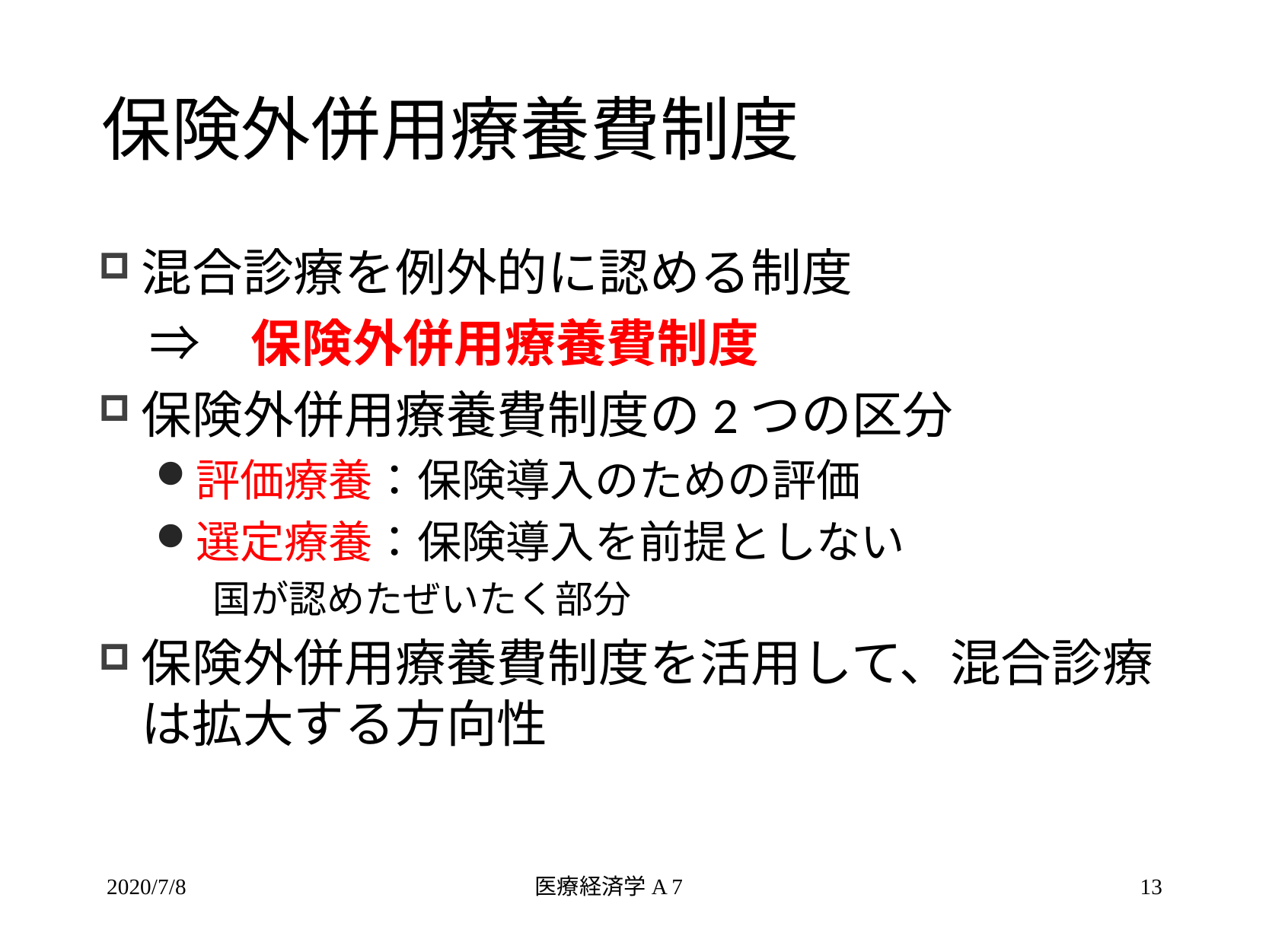

# 保険外併用療養費制度
混合診療を例外的に認める制度
　⇒　保険外併用療養費制度
保険外併用療養費制度の2つの区分
評価療養：保険導入のための評価
選定療養：保険導入を前提としない
国が認めたぜいたく部分
保険外併用療養費制度を活用して、混合診療は拡大する方向性
2020/7/8
医療経済学A 7
13